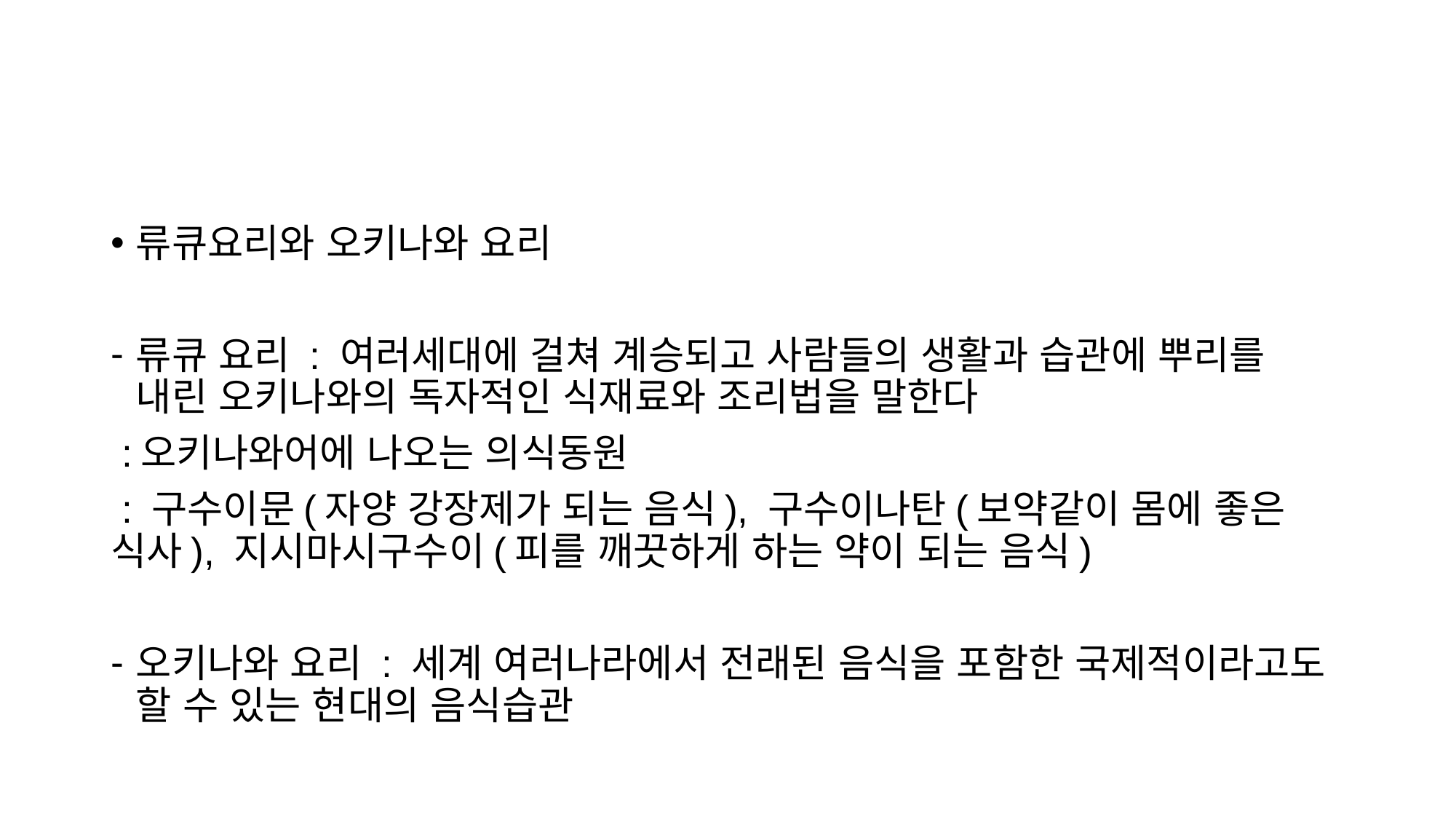

#
류큐요리와 오키나와 요리

류큐 요리 : 여러세대에 걸쳐 계승되고 사람들의 생활과 습관에 뿌리를 내린 오키나와의 독자적인 식재료와 조리법을 말한다
 :오키나와어에 나오는 의식동원
 : 구수이문(자양 강장제가 되는 음식), 구수이나탄(보약같이 몸에 좋은 식사), 지시마시구수이(피를 깨끗하게 하는 약이 되는 음식)

오키나와 요리 : 세계 여러나라에서 전래된 음식을 포함한 국제적이라고도 할 수 있는 현대의 음식습관